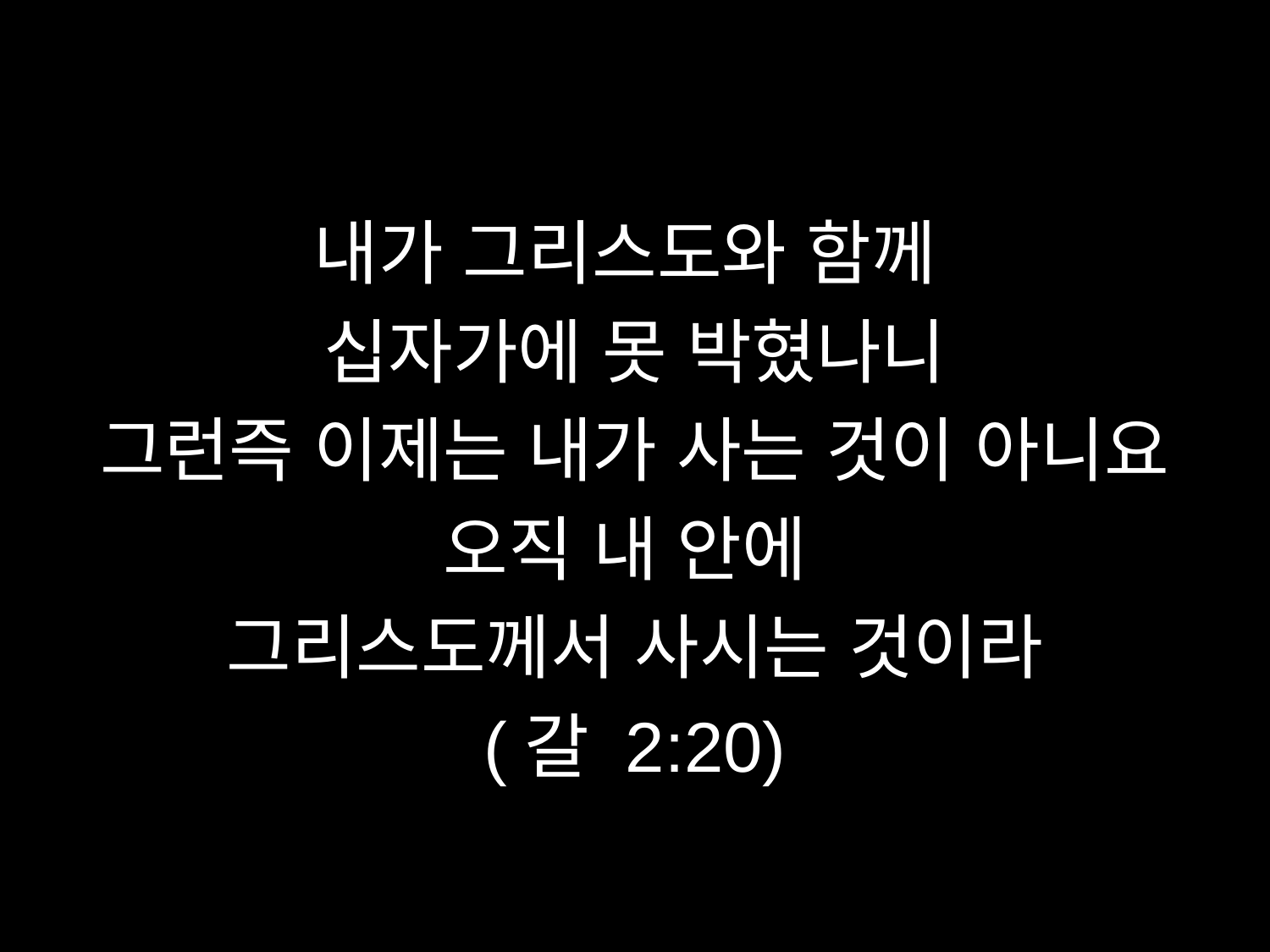

내가 그리스도와 함께
십자가에 못 박혔나니
그런즉 이제는 내가 사는 것이 아니요
오직 내 안에
그리스도께서 사시는 것이라
(갈 2:20)